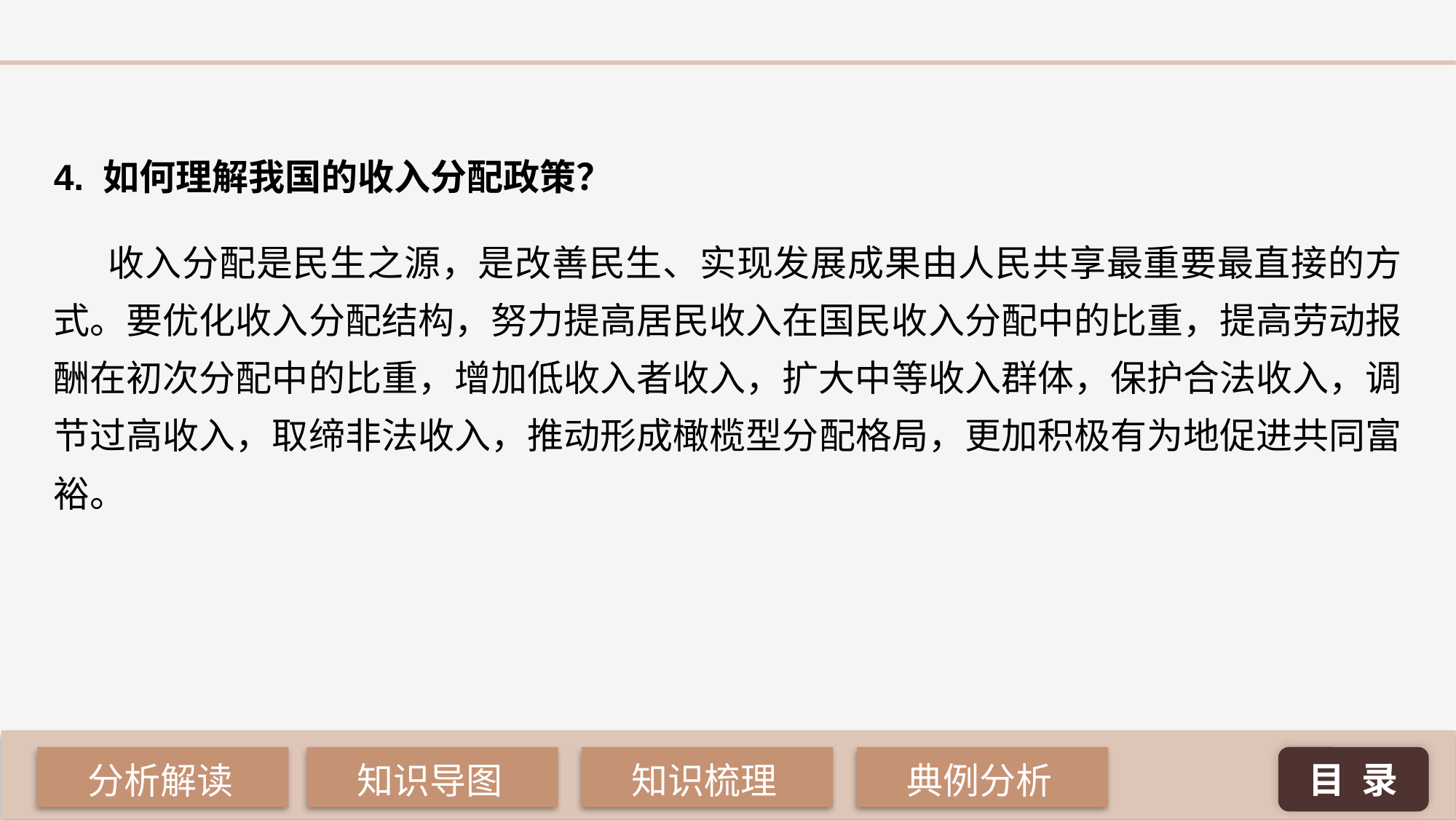

4. 如何理解我国的收入分配政策？
收入分配是民生之源，是改善民生、实现发展成果由人民共享最重要最直接的方式。要优化收入分配结构，努力提高居民收入在国民收入分配中的比重，提高劳动报酬在初次分配中的比重，增加低收入者收入，扩大中等收入群体，保护合法收入，调节过高收入，取缔非法收入，推动形成橄榄型分配格局，更加积极有为地促进共同富裕。